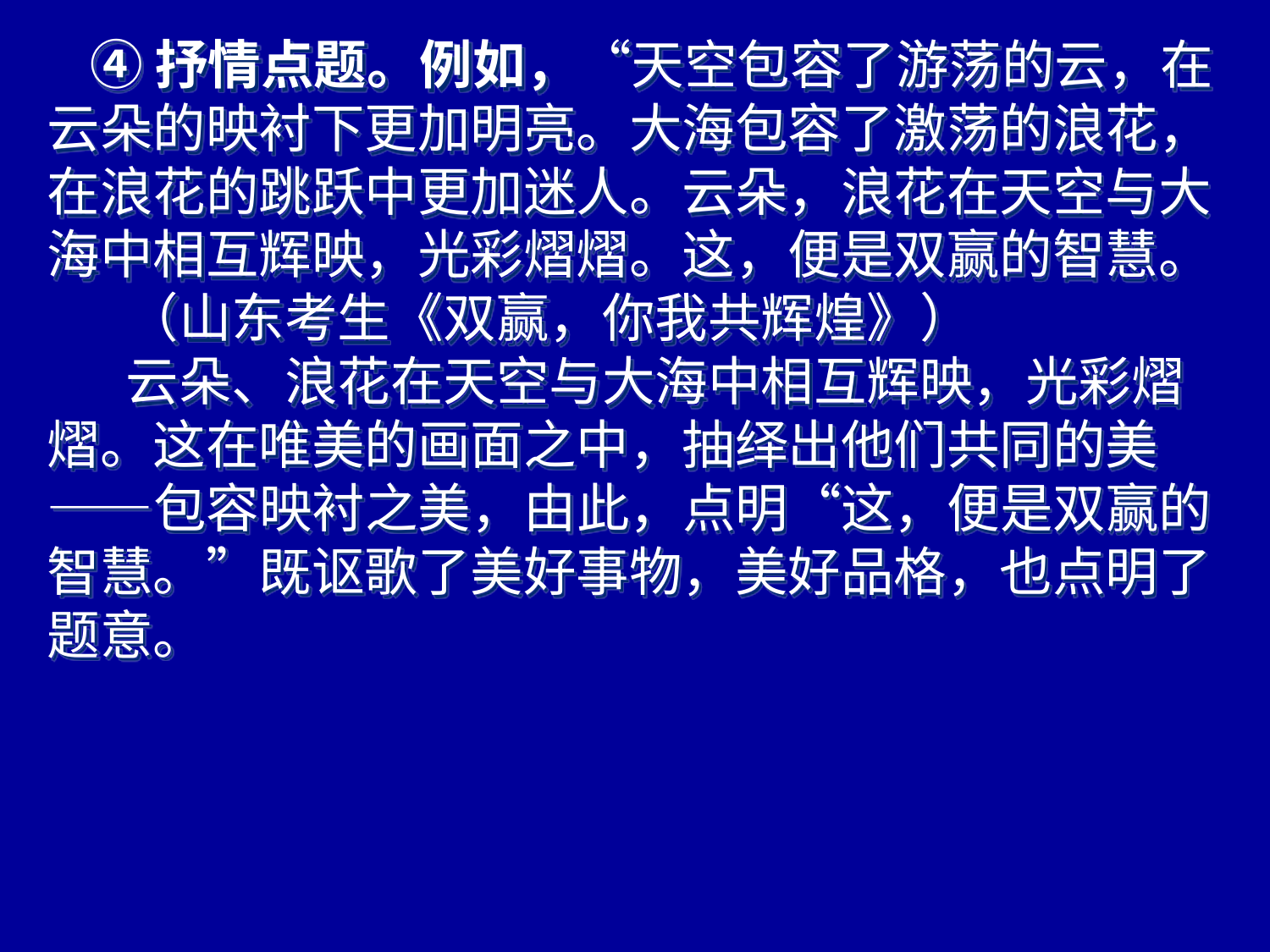

④抒情点题。例如，“天空包容了游荡的云，在云朵的映衬下更加明亮。大海包容了激荡的浪花，在浪花的跳跃中更加迷人。云朵，浪花在天空与大海中相互辉映，光彩熠熠。这，便是双赢的智慧。
  （山东考生《双赢，你我共辉煌》）
  云朵、浪花在天空与大海中相互辉映，光彩熠熠。这在唯美的画面之中，抽绎出他们共同的美——包容映衬之美，由此，点明“这，便是双赢的智慧。”既讴歌了美好事物，美好品格，也点明了题意。